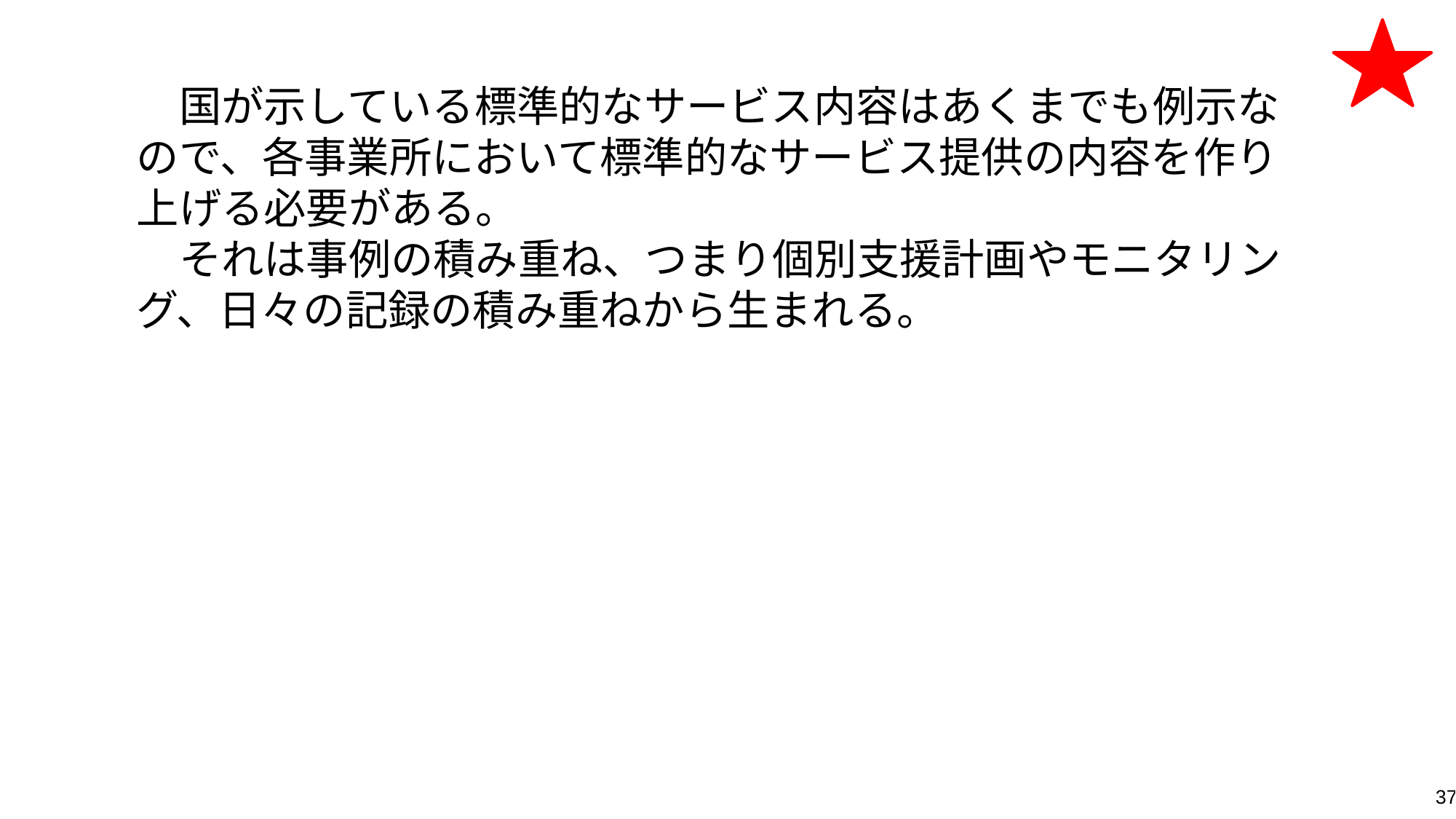

国が示している標準的なサービス内容はあくまでも例示なので、各事業所において標準的なサービス提供の内容を作り上げる必要がある。
　それは事例の積み重ね、つまり個別支援計画やモニタリング、日々の記録の積み重ねから生まれる。
37